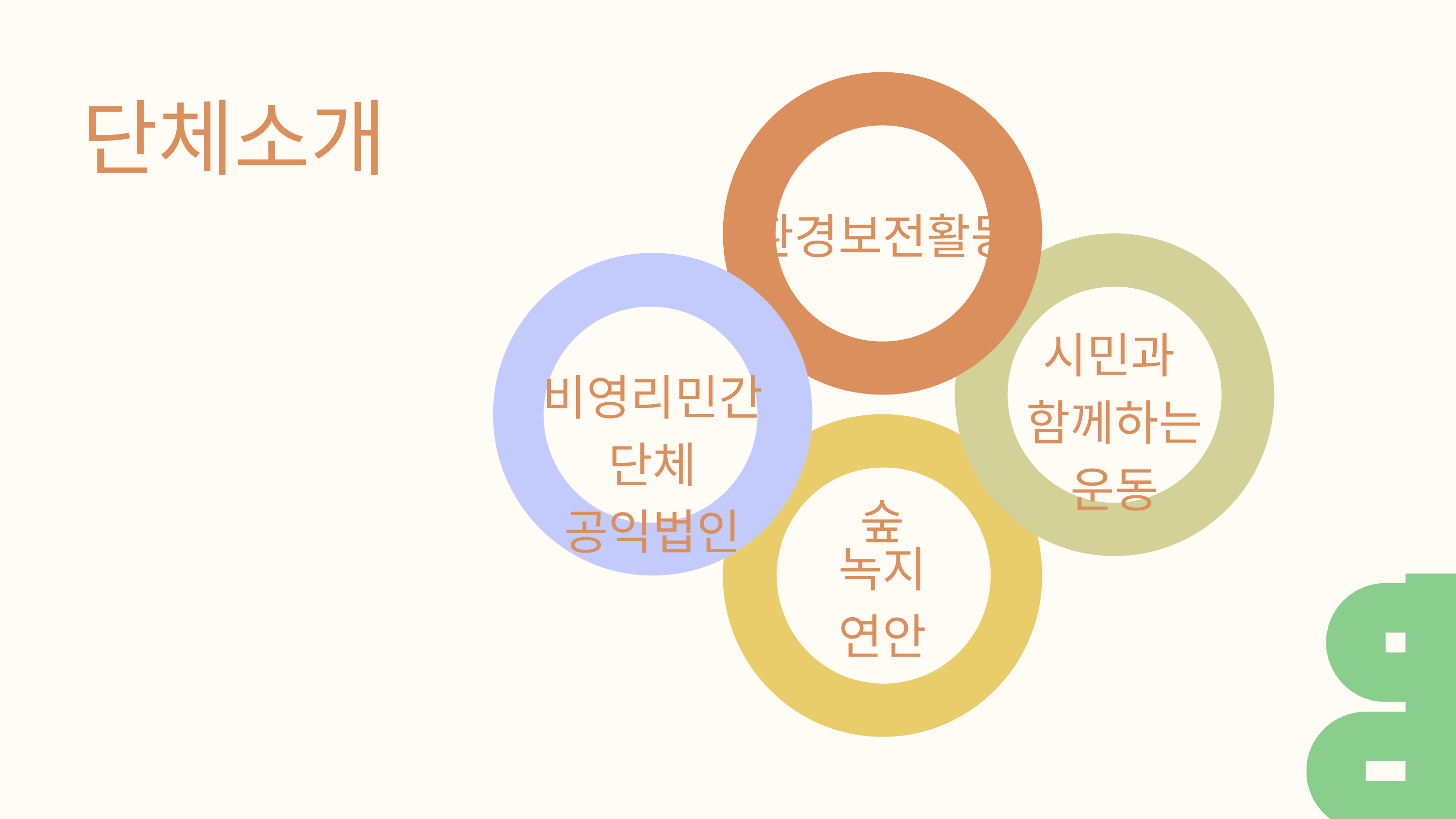

단체소개

환경보전활동

시민과
함께하는 운동
비영리민간단체
공익법인

숲
녹지
연안